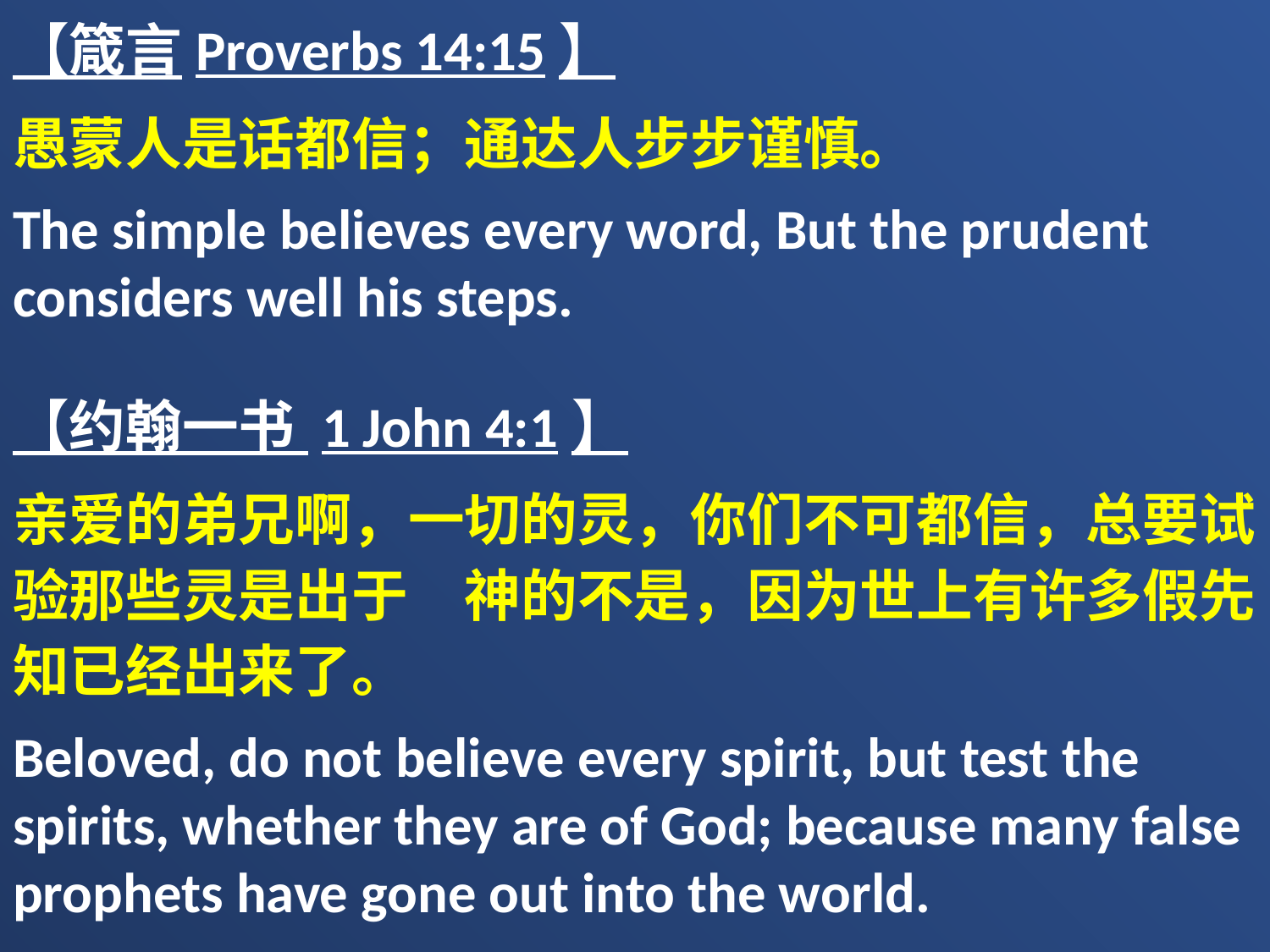

【箴言Proverbs 14:15】
愚蒙人是话都信；通达人步步谨慎。
The simple believes every word, But the prudent considers well his steps.

【约翰一书 1 John 4:1】
亲爱的弟兄啊，一切的灵，你们不可都信，总要试验那些灵是出于　神的不是，因为世上有许多假先知已经出来了。
Beloved, do not believe every spirit, but test the spirits, whether they are of God; because many false prophets have gone out into the world.